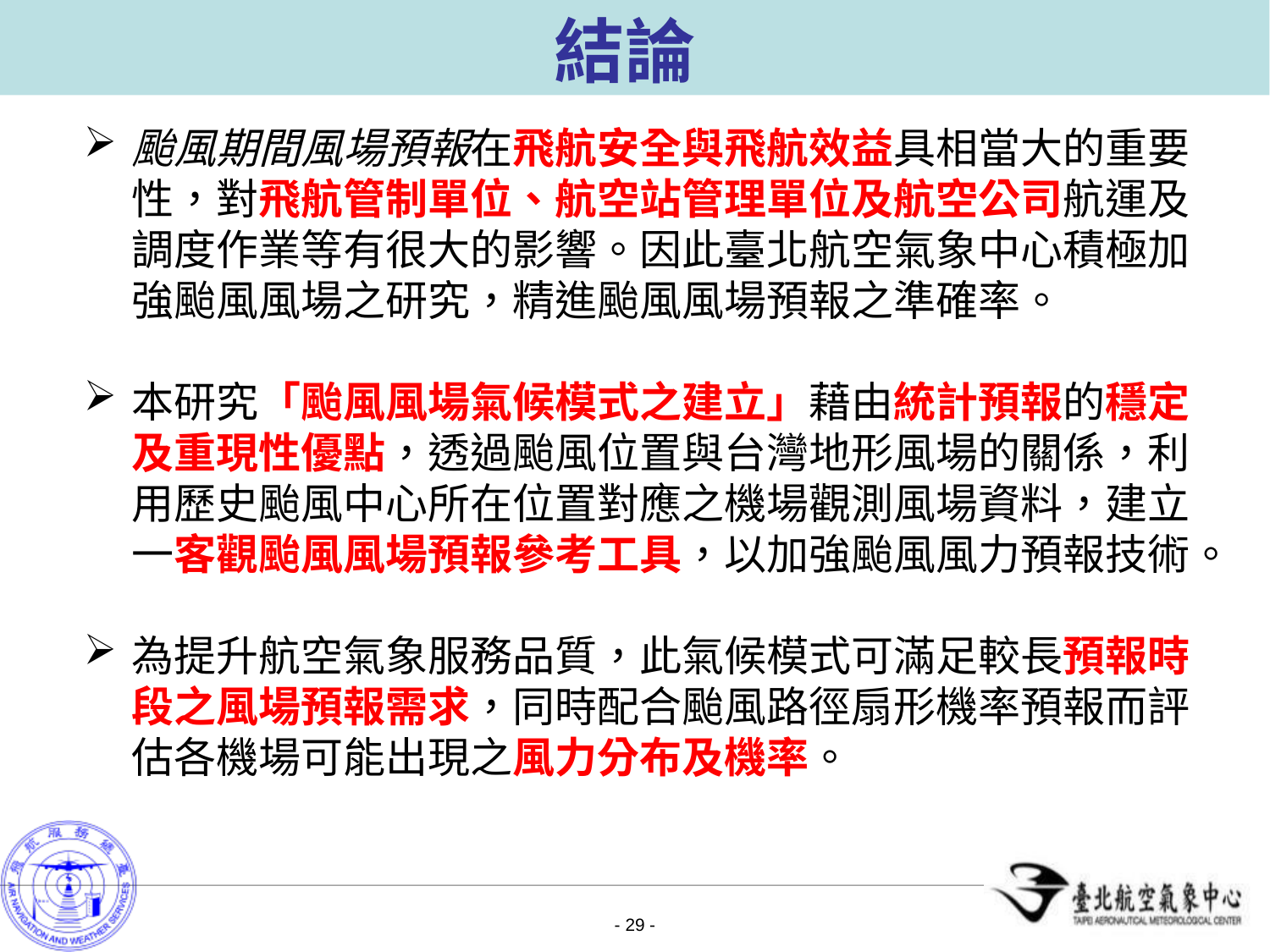

結論
颱風期間風場預報在飛航安全與飛航效益具相當大的重要性，對飛航管制單位、航空站管理單位及航空公司航運及調度作業等有很大的影響。因此臺北航空氣象中心積極加強颱風風場之研究，精進颱風風場預報之準確率。

本研究「颱風風場氣候模式之建立」藉由統計預報的穩定及重現性優點，透過颱風位置與台灣地形風場的關係，利用歷史颱風中心所在位置對應之機場觀測風場資料，建立一客觀颱風風場預報參考工具，以加強颱風風力預報技術。

為提升航空氣象服務品質，此氣候模式可滿足較長預報時段之風場預報需求，同時配合颱風路徑扇形機率預報而評估各機場可能出現之風力分布及機率。